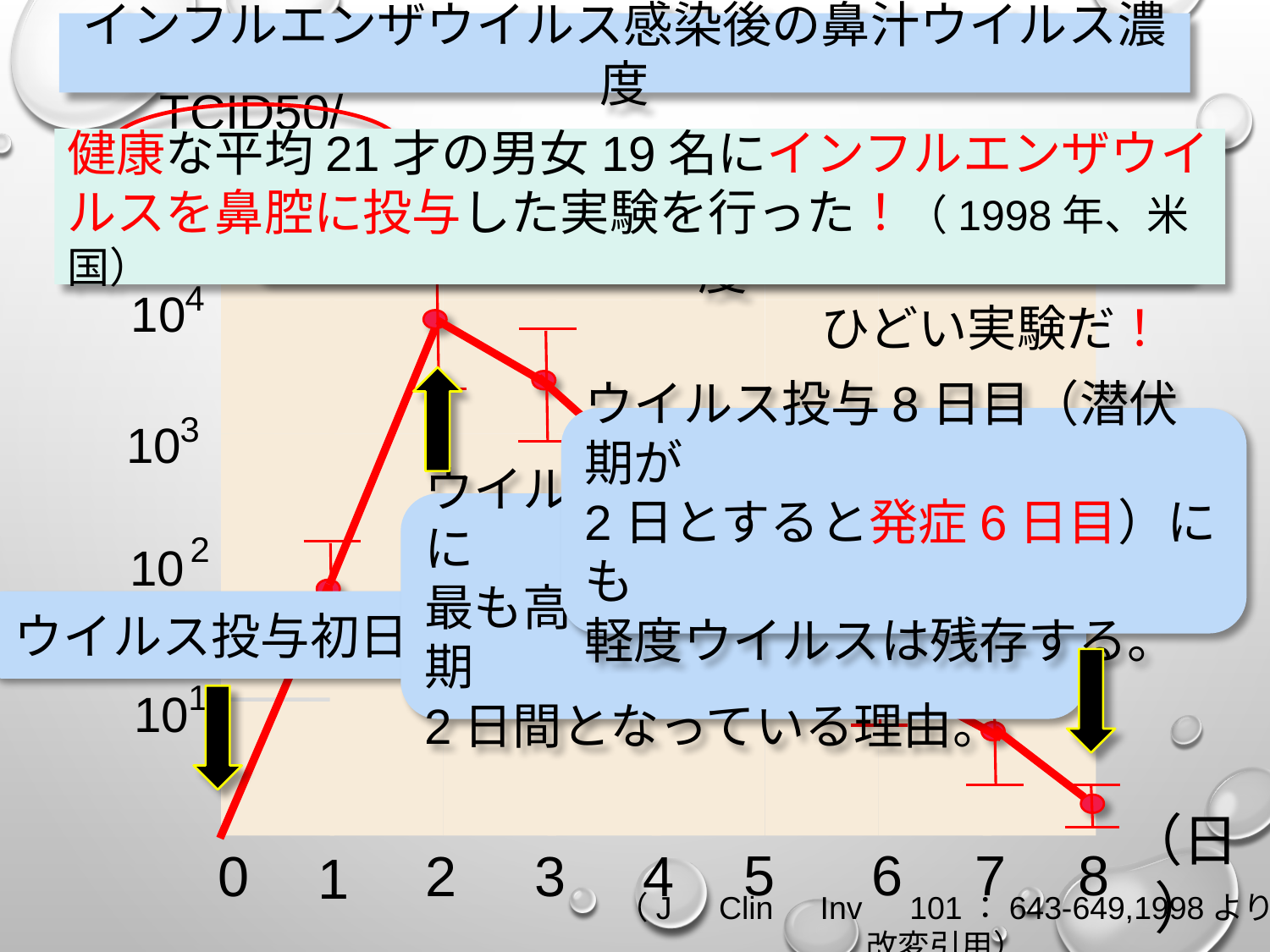

インフルエンザウイルス感染後の鼻汁ウイルス濃度
TCID50/ml

50％の細胞にインフルエンザを起こす濃度
健康な平均21才の男女19名にインフルエンザウイルスを鼻腔に投与した実験を行った！（1998年、米国）
ひどい実験だ！

4
10

ウイルス濃度は投与2日目に
最も高い。これが平均潜伏期
2日間となっている理由。

3
10
ウイルス投与8日目（潜伏期が
2日とすると発症6日目）にも
軽度ウイルスは残存する。

2
10

ウイルス投与初日

1
10

（日）
8
7
5
6
0
2
3
4
1
（J　Clin　Inv　101：643-649,1998より改変引用）